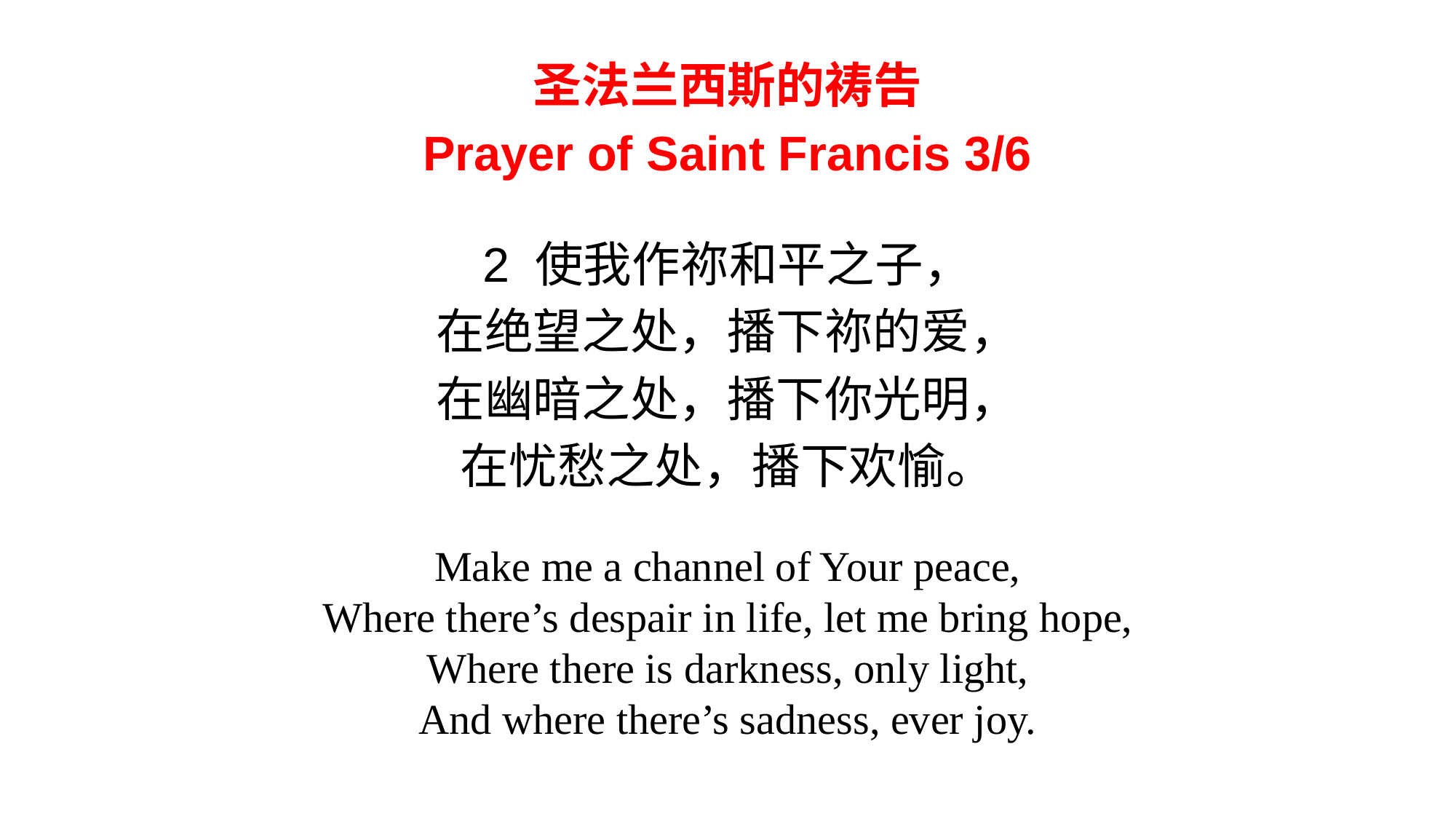

圣法兰西斯的祷告
Prayer of Saint Francis 3/6
2 使我作祢和平之子，
在绝望之处，播下祢的爱，
在幽暗之处，播下你光明，
在忧愁之处，播下欢愉。

Make me a channel of Your peace,
Where there’s despair in life, let me bring hope,
Where there is darkness, only light,
And where there’s sadness, ever joy.